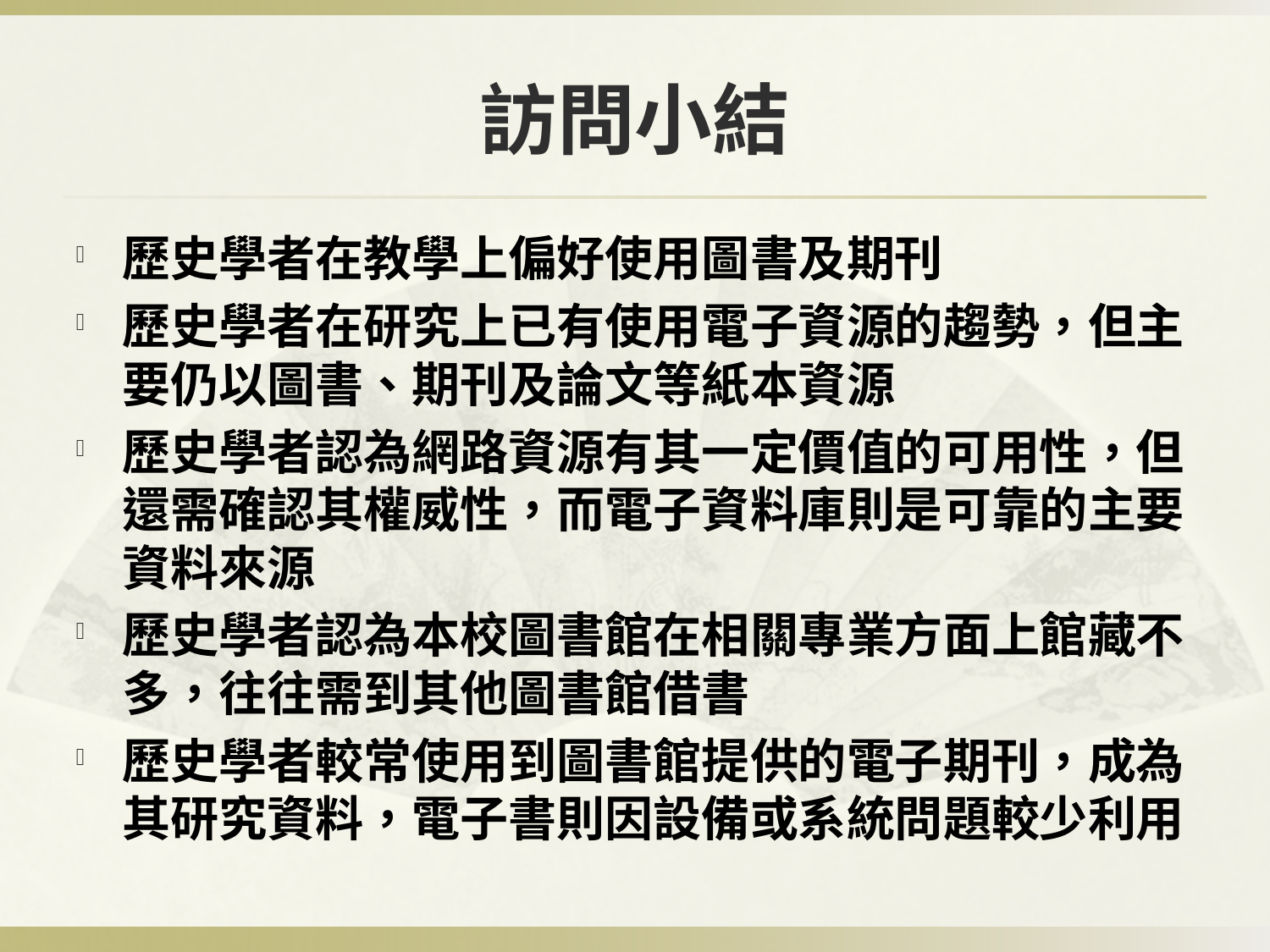

# 訪問小結
歷史學者在教學上偏好使用圖書及期刊
歷史學者在研究上已有使用電子資源的趨勢，但主要仍以圖書、期刊及論文等紙本資源
歷史學者認為網路資源有其一定價值的可用性，但還需確認其權威性，而電子資料庫則是可靠的主要資料來源
歷史學者認為本校圖書館在相關專業方面上館藏不多，往往需到其他圖書館借書
歷史學者較常使用到圖書館提供的電子期刊，成為其研究資料，電子書則因設備或系統問題較少利用